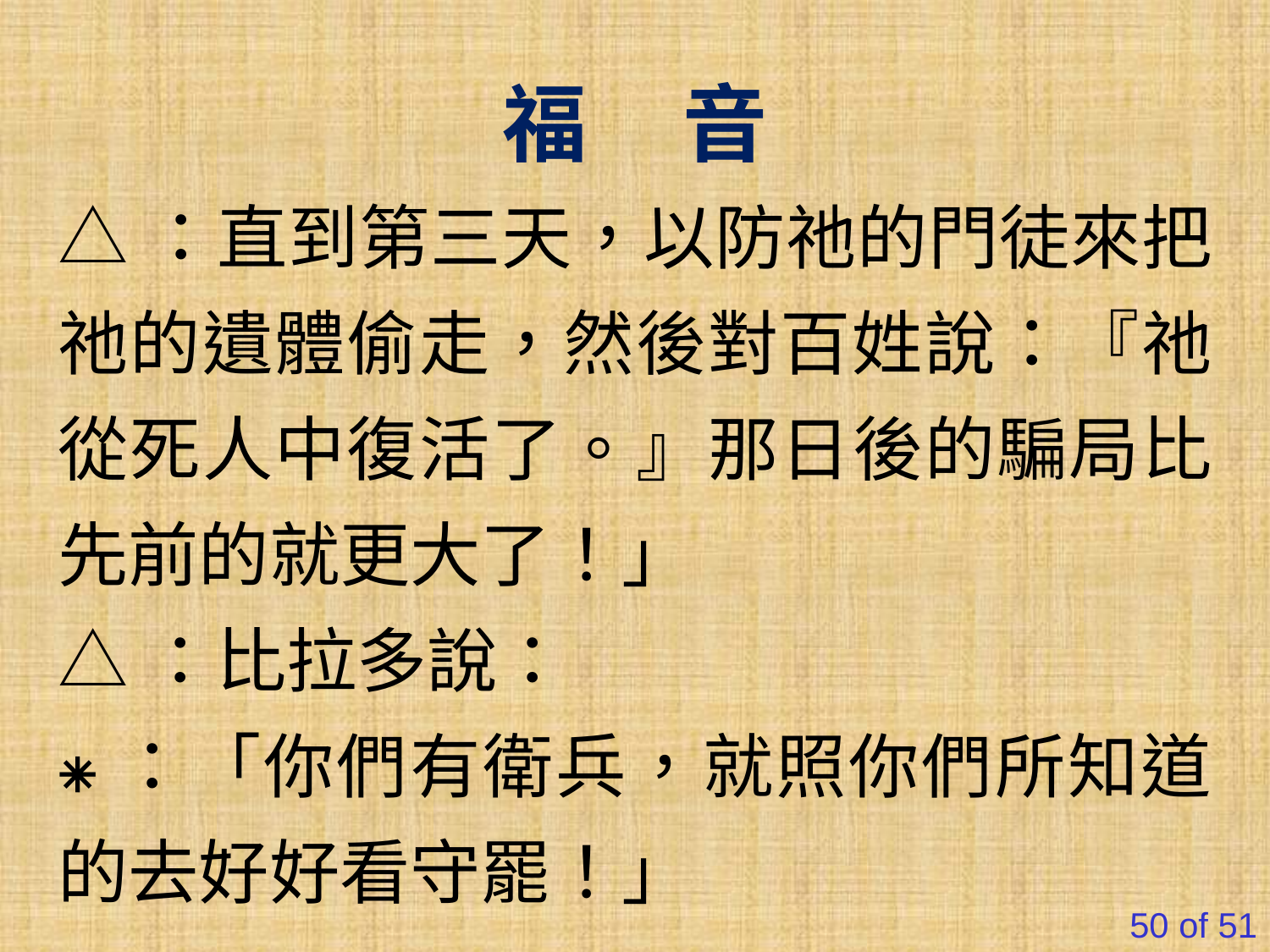

福     音
△：直到第三天，以防祂的門徒來把祂的遺體偷走，然後對百姓說：『祂從死人中復活了。』那日後的騙局比先前的就更大了！」
△：比拉多說：
⁕：「你們有衛兵，就照你們所知道的去好好看守罷！」

50 of 51